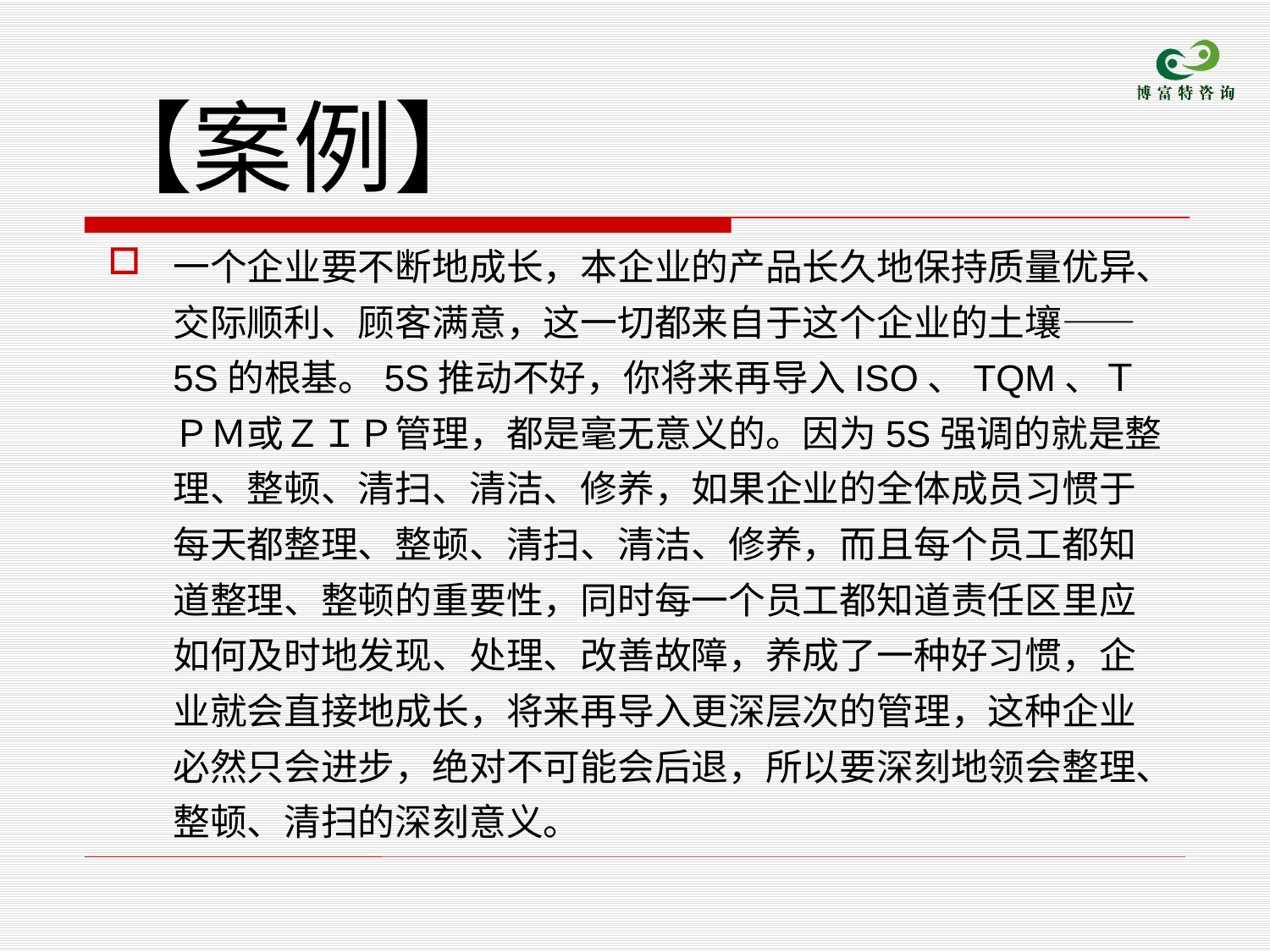

# 【案例】
一个企业要不断地成长，本企业的产品长久地保持质量优异、交际顺利、顾客满意，这一切都来自于这个企业的土壤——5S的根基。5S推动不好，你将来再导入ISO、TQM、ＴＰＭ或ＺＩＰ管理，都是毫无意义的。因为5S强调的就是整理、整顿、清扫、清洁、修养，如果企业的全体成员习惯于每天都整理、整顿、清扫、清洁、修养，而且每个员工都知道整理、整顿的重要性，同时每一个员工都知道责任区里应如何及时地发现、处理、改善故障，养成了一种好习惯，企业就会直接地成长，将来再导入更深层次的管理，这种企业必然只会进步，绝对不可能会后退，所以要深刻地领会整理、整顿、清扫的深刻意义。
221